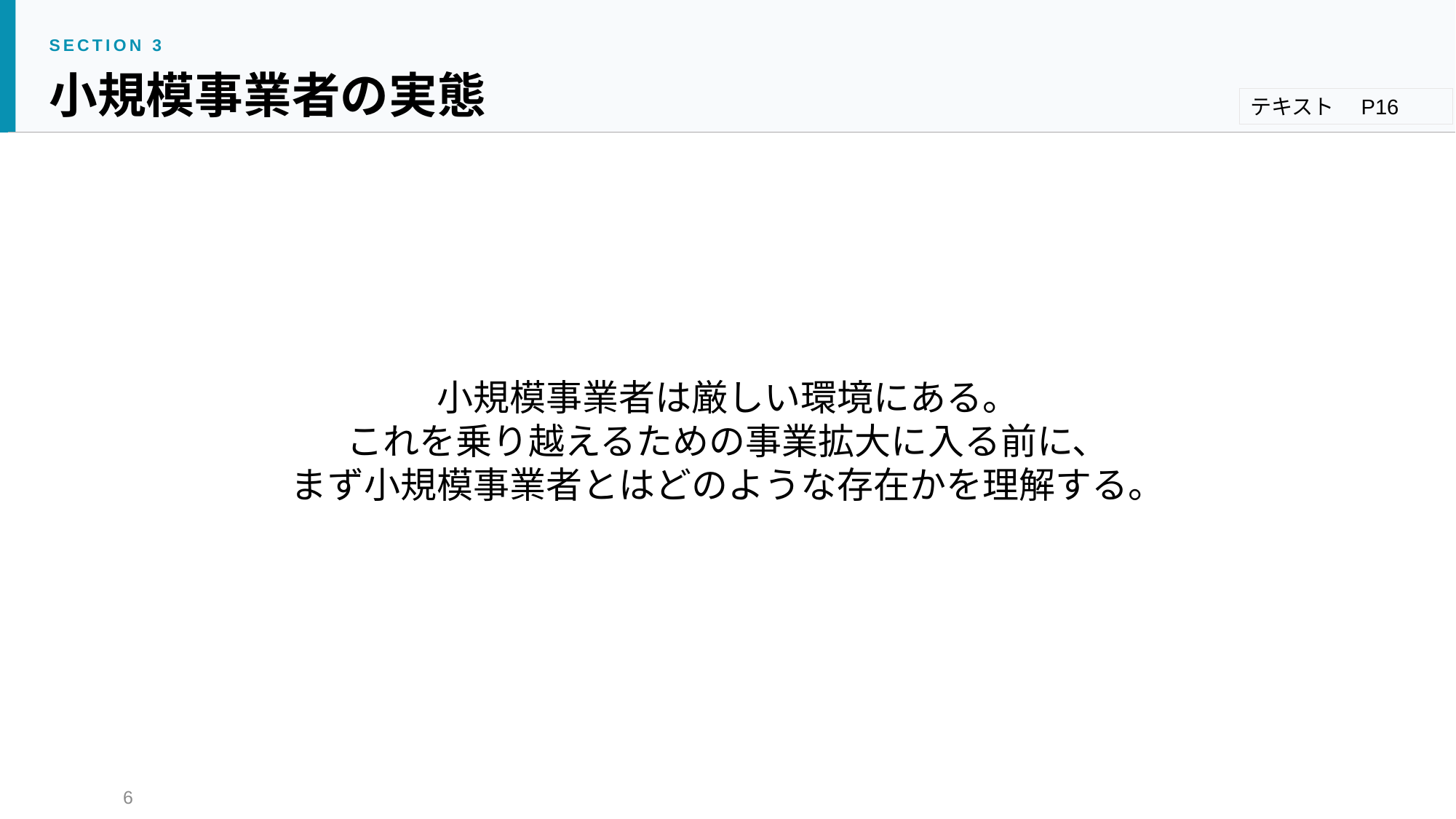

SECTION 3
小規模事業者の実態
テキスト　P16
小規模事業者は厳しい環境にある。
これを乗り越えるための事業拡大に入る前に、
まず小規模事業者とはどのような存在かを理解する。
6